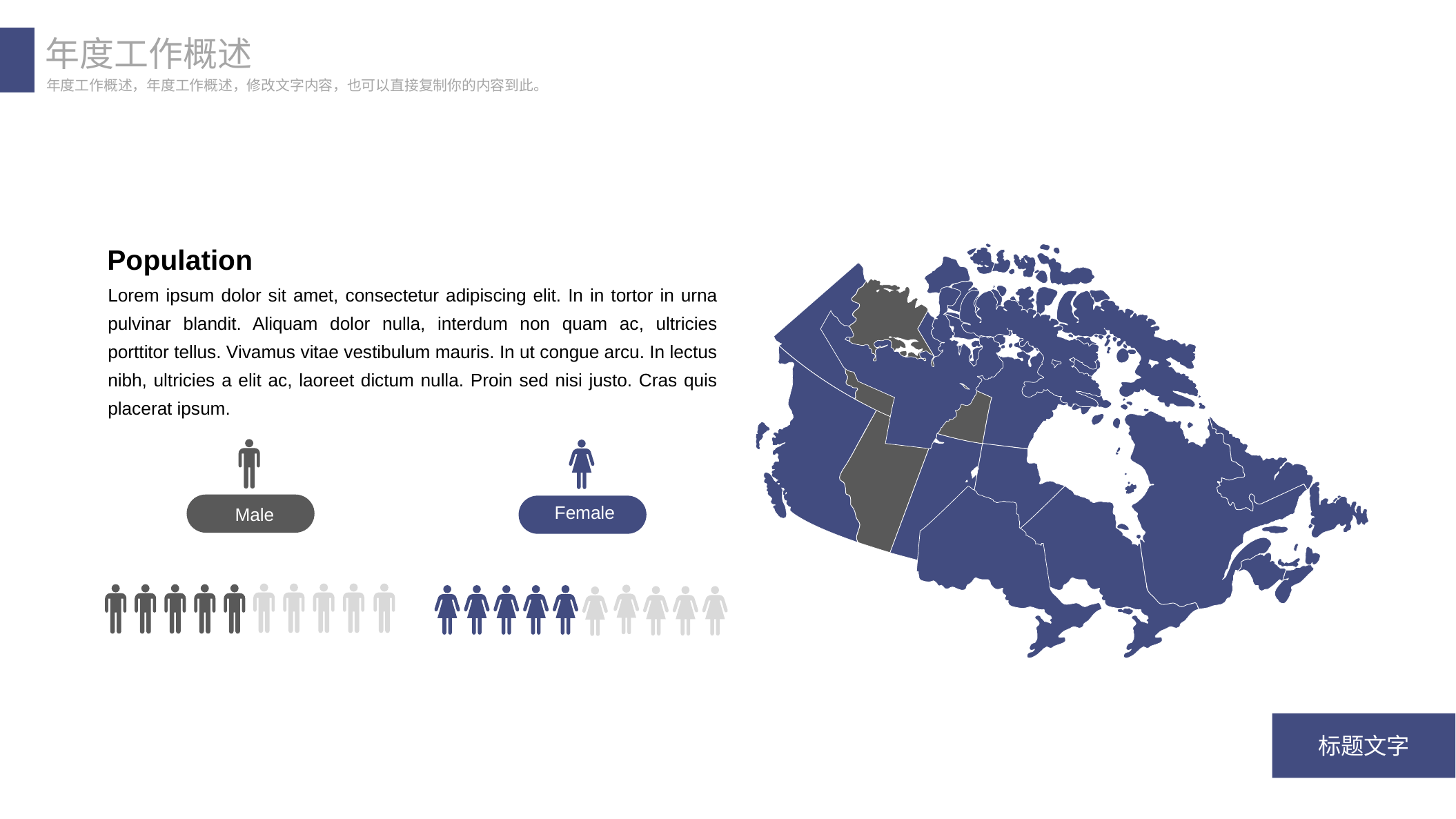

年度工作概述
年度工作概述，年度工作概述，修改文字内容，也可以直接复制你的内容到此。
Population
Lorem ipsum dolor sit amet, consectetur adipiscing elit. In in tortor in urna pulvinar blandit. Aliquam dolor nulla, interdum non quam ac, ultricies porttitor tellus. Vivamus vitae vestibulum mauris. In ut congue arcu. In lectus nibh, ultricies a elit ac, laoreet dictum nulla. Proin sed nisi justo. Cras quis placerat ipsum.

Female
Male

标题文字